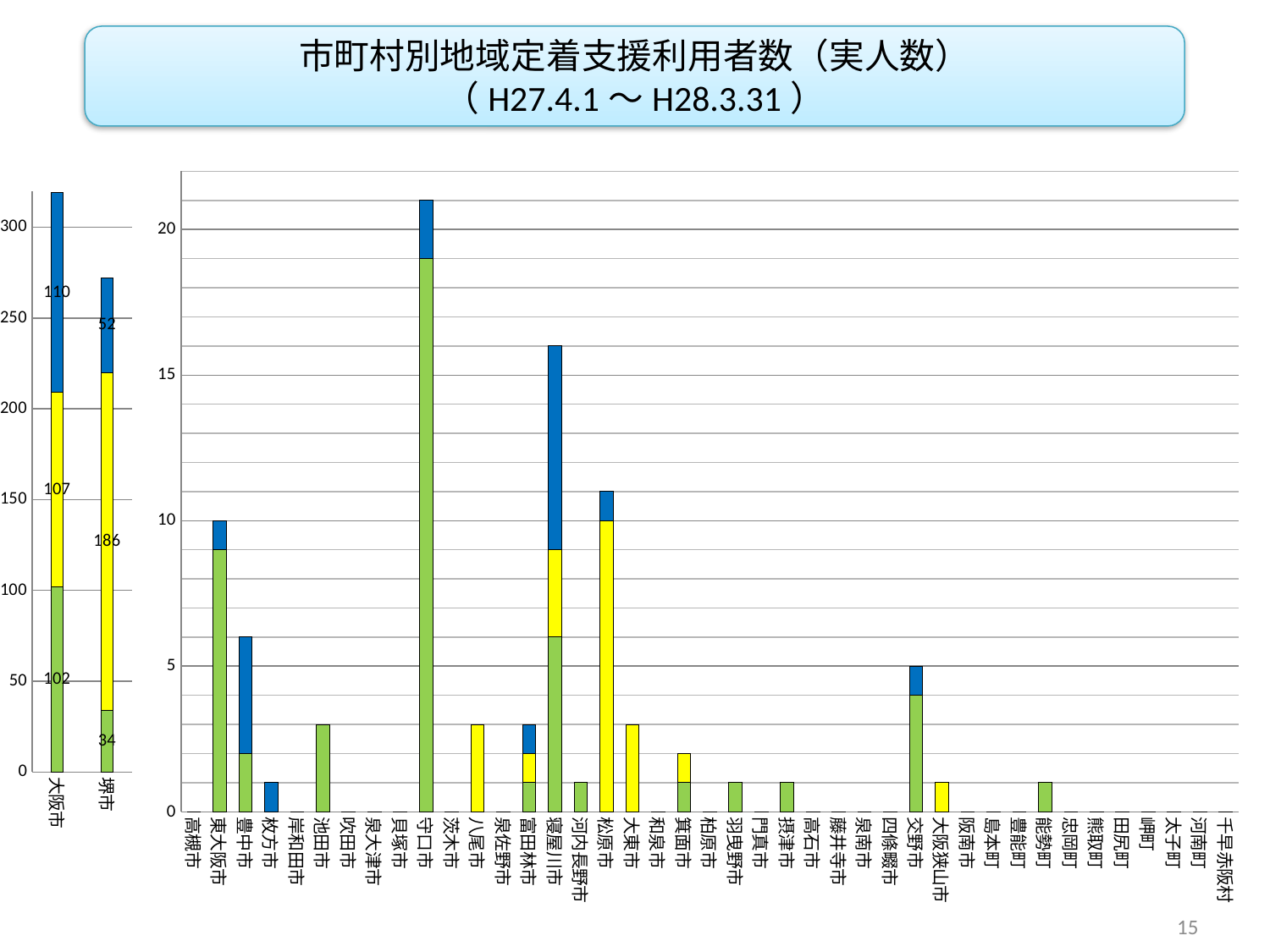

市町村別地域定着支援利用者数（実人数）
（H27.4.1～H28.3.31）

### Chart

| Category |  |  |  |
|---|---|---|---|
| 高槻市 | 0.0 | 0.0 | 0.0 |
| 東大阪市 | 9.0 | 0.0 | 1.0 |
| 豊中市 | 2.0 | 0.0 | 4.0 |
| 枚方市 | 0.0 | 0.0 | 1.0 |
| 岸和田市 | 0.0 | 0.0 | 0.0 |
| 池田市 | 3.0 | 0.0 | 0.0 |
| 吹田市 | 0.0 | 0.0 | 0.0 |
| 泉大津市 | 0.0 | 0.0 | 0.0 |
| 貝塚市 | 0.0 | 0.0 | 0.0 |
| 守口市 | 19.0 | 0.0 | 2.0 |
| 茨木市 | 0.0 | 0.0 | 0.0 |
| 八尾市 | 0.0 | 3.0 | 0.0 |
| 泉佐野市 | 0.0 | 0.0 | 0.0 |
| 富田林市 | 1.0 | 1.0 | 1.0 |
| 寝屋川市 | 6.0 | 3.0 | 7.0 |
| 河内長野市 | 1.0 | 0.0 | 0.0 |
| 松原市 | 0.0 | 10.0 | 1.0 |
| 大東市 | 0.0 | 3.0 | 0.0 |
| 和泉市 | 0.0 | 0.0 | 0.0 |
| 箕面市 | 1.0 | 1.0 | 0.0 |
| 柏原市 | 0.0 | 0.0 | 0.0 |
| 羽曳野市 | 1.0 | 0.0 | 0.0 |
| 門真市 | 0.0 | 0.0 | 0.0 |
| 摂津市 | 1.0 | 0.0 | 0.0 |
| 高石市 | 0.0 | 0.0 | 0.0 |
| 藤井寺市 | 0.0 | 0.0 | 0.0 |
| 泉南市 | 0.0 | 0.0 | 0.0 |
| 四條畷市 | 0.0 | 0.0 | 0.0 |
| 交野市 | 4.0 | 0.0 | 1.0 |
| 大阪狭山市 | 0.0 | 1.0 | 0.0 |
| 阪南市 | 0.0 | 0.0 | 0.0 |
| 島本町 | 0.0 | 0.0 | 0.0 |
| 豊能町 | 0.0 | 0.0 | 0.0 |
| 能勢町 | 1.0 | 0.0 | 0.0 |
| 忠岡町 | 0.0 | 0.0 | 0.0 |
| 熊取町 | 0.0 | 0.0 | 0.0 |
| 田尻町 | 0.0 | 0.0 | 0.0 |
| 岬町 | 0.0 | 0.0 | 0.0 |
| 太子町 | 0.0 | 0.0 | 0.0 |
| 河南町 | 0.0 | 0.0 | 0.0 |
| 千早赤阪村 | 0.0 | 0.0 | 0.0 |

### Chart

| Category |  |  |  |
|---|---|---|---|
| 大阪市 | 102.0 | 107.0 | 110.0 |
| 堺市 | 34.0 | 186.0 | 52.0 |
15